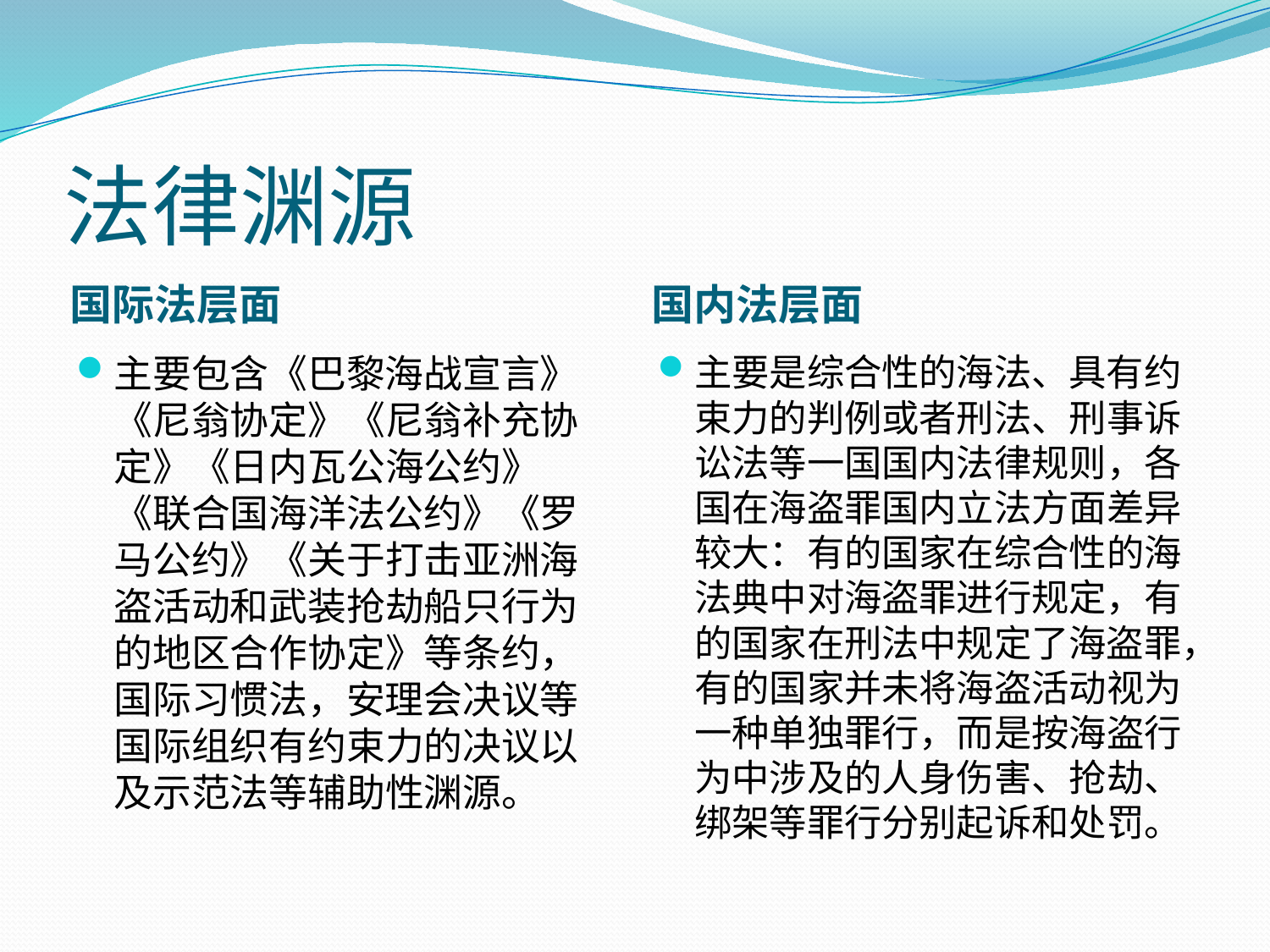

# 法律渊源
国际法层面
国内法层面
主要包含《巴黎海战宣言》《尼翁协定》《尼翁补充协定》《日内瓦公海公约》《联合国海洋法公约》《罗马公约》《关于打击亚洲海盗活动和武装抢劫船只行为的地区合作协定》等条约，国际习惯法，安理会决议等国际组织有约束力的决议以及示范法等辅助性渊源。
主要是综合性的海法、具有约束力的判例或者刑法、刑事诉讼法等一国国内法律规则，各国在海盗罪国内立法方面差异较大：有的国家在综合性的海法典中对海盗罪进行规定，有的国家在刑法中规定了海盗罪，有的国家并未将海盗活动视为一种单独罪行，而是按海盗行为中涉及的人身伤害、抢劫、绑架等罪行分别起诉和处罚。